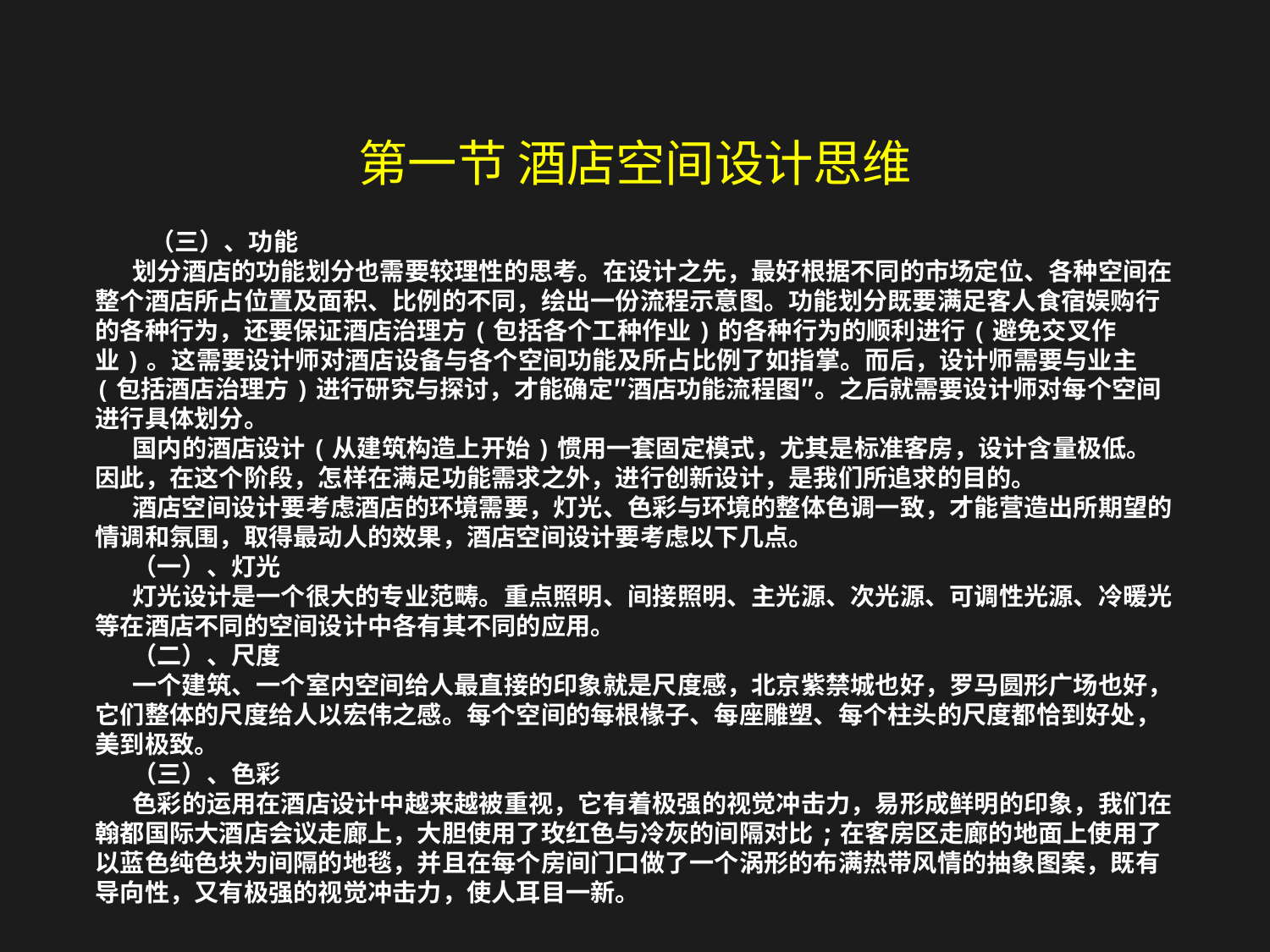

第一节 酒店空间设计思维
  （三）、功能
划分酒店的功能划分也需要较理性的思考。在设计之先，最好根据不同的市场定位、各种空间在整个酒店所占位置及面积、比例的不同，绘出一份流程示意图。功能划分既要满足客人食宿娱购行的各种行为，还要保证酒店治理方(包括各个工种作业)的各种行为的顺利进行(避免交叉作业)。这需要设计师对酒店设备与各个空间功能及所占比例了如指掌。而后，设计师需要与业主(包括酒店治理方)进行研究与探讨，才能确定″酒店功能流程图″。之后就需要设计师对每个空间进行具体划分。
国内的酒店设计(从建筑构造上开始)惯用一套固定模式，尤其是标准客房，设计含量极低。因此，在这个阶段，怎样在满足功能需求之外，进行创新设计，是我们所追求的目的。
酒店空间设计要考虑酒店的环境需要，灯光、色彩与环境的整体色调一致，才能营造出所期望的情调和氛围，取得最动人的效果，酒店空间设计要考虑以下几点。
（一）、灯光
灯光设计是一个很大的专业范畴。重点照明、间接照明、主光源、次光源、可调性光源、冷暖光等在酒店不同的空间设计中各有其不同的应用。
（二）、尺度
一个建筑、一个室内空间给人最直接的印象就是尺度感，北京紫禁城也好，罗马圆形广场也好，它们整体的尺度给人以宏伟之感。每个空间的每根椽子、每座雕塑、每个柱头的尺度都恰到好处，美到极致。
（三）、色彩
色彩的运用在酒店设计中越来越被重视，它有着极强的视觉冲击力，易形成鲜明的印象，我们在翰都国际大酒店会议走廊上，大胆使用了玫红色与冷灰的间隔对比;在客房区走廊的地面上使用了以蓝色纯色块为间隔的地毯，并且在每个房间门口做了一个涡形的布满热带风情的抽象图案，既有导向性，又有极强的视觉冲击力，使人耳目一新。